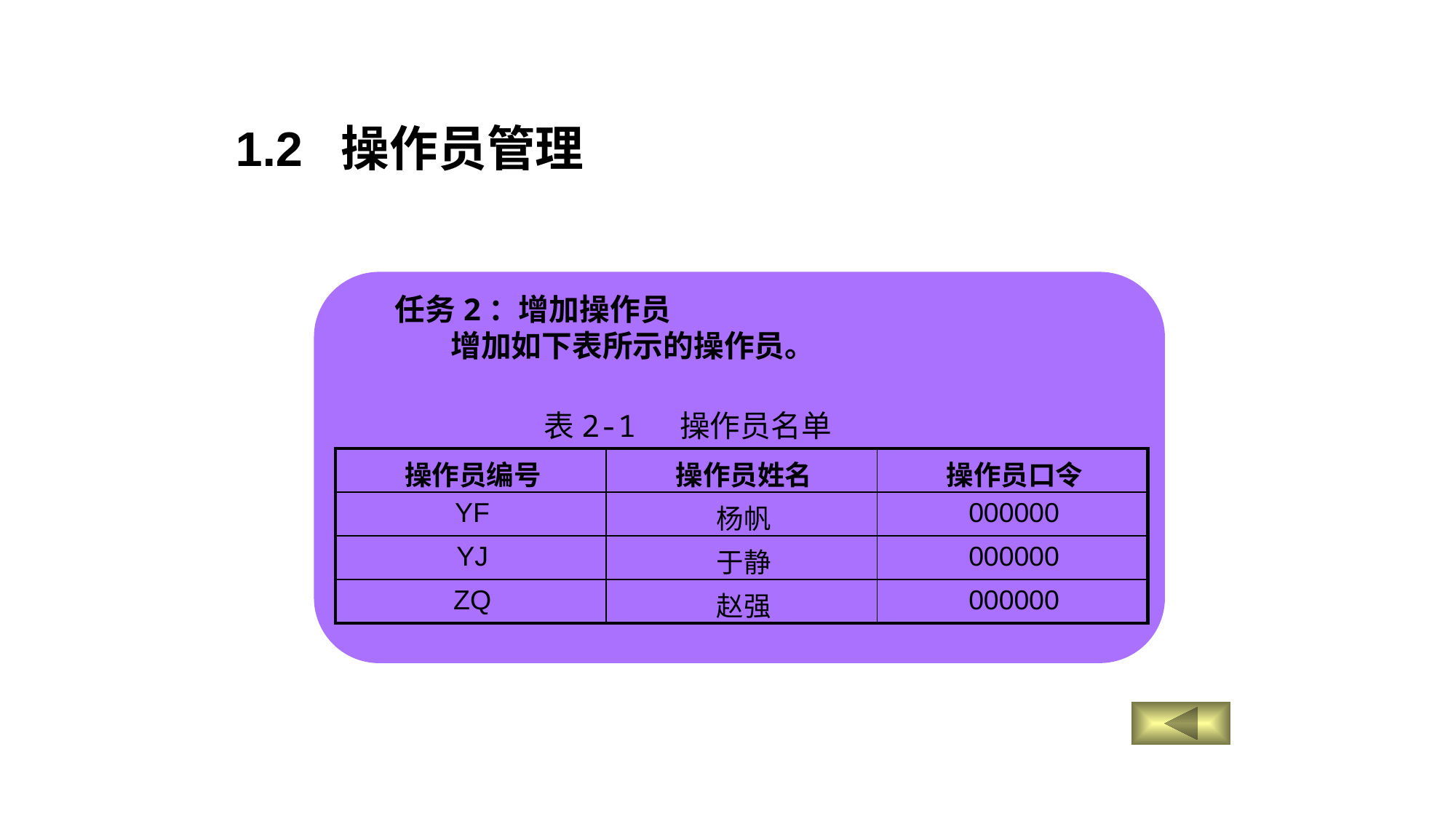

1.2  操作员管理

任务2：增加操作员
       增加如下表所示的操作员。
表2-1  操作员名单
| 操作员编号 | 操作员姓名 | 操作员口令 |
| --- | --- | --- |
| YF | 杨帆 | 000000 |
| YJ | 于静 | 000000 |
| ZQ | 赵强 | 000000 |